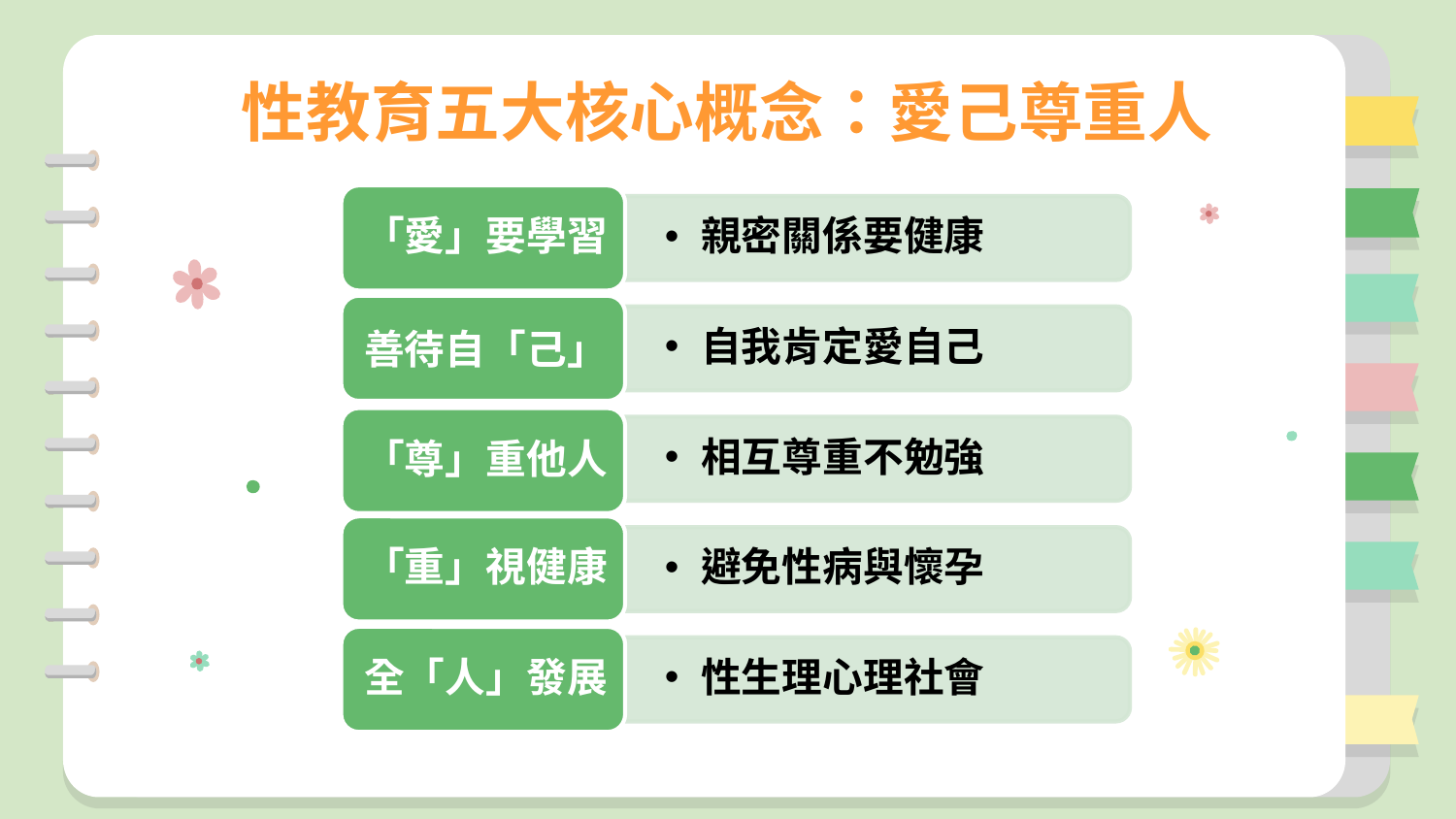

性教育五大核心概念：愛己尊重人
親密關係要健康
「愛」要學習
自我肯定愛自己
善待自「己」
相互尊重不勉強
「尊」重他人
避免性病與懷孕
「重」視健康
性生理心理社會
全「人」發展